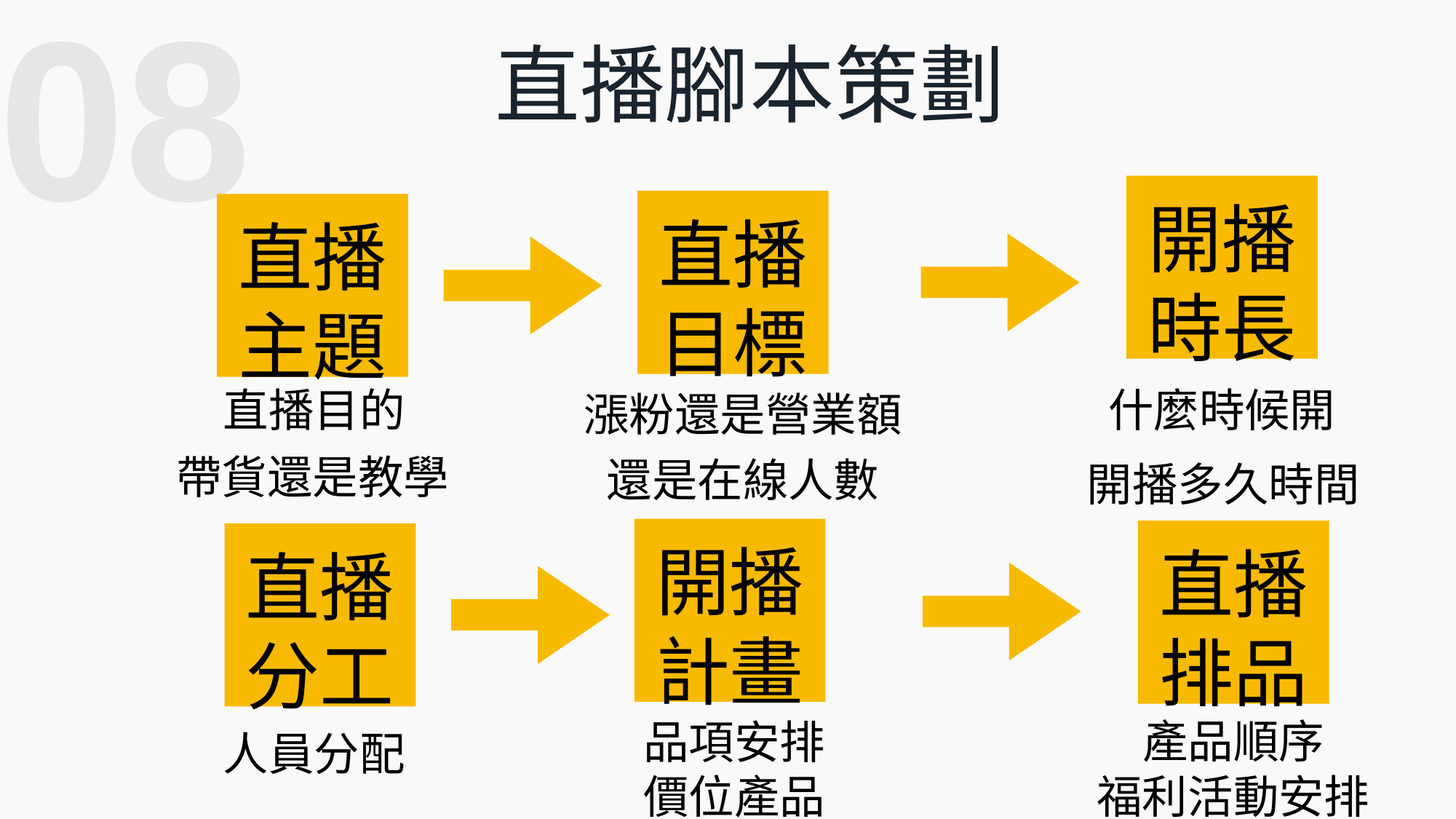

08
直播腳本策劃
87

開播
時長

直播
目標
直播
主題

直播目的
什麼時候開
漲粉還是營業額
帶貨還是教學
還是在線人數
開播多久時間

開播
計畫
直播
排品
直播
分工

產品順序
品項安排
人員分配
價位產品
福利活動安排